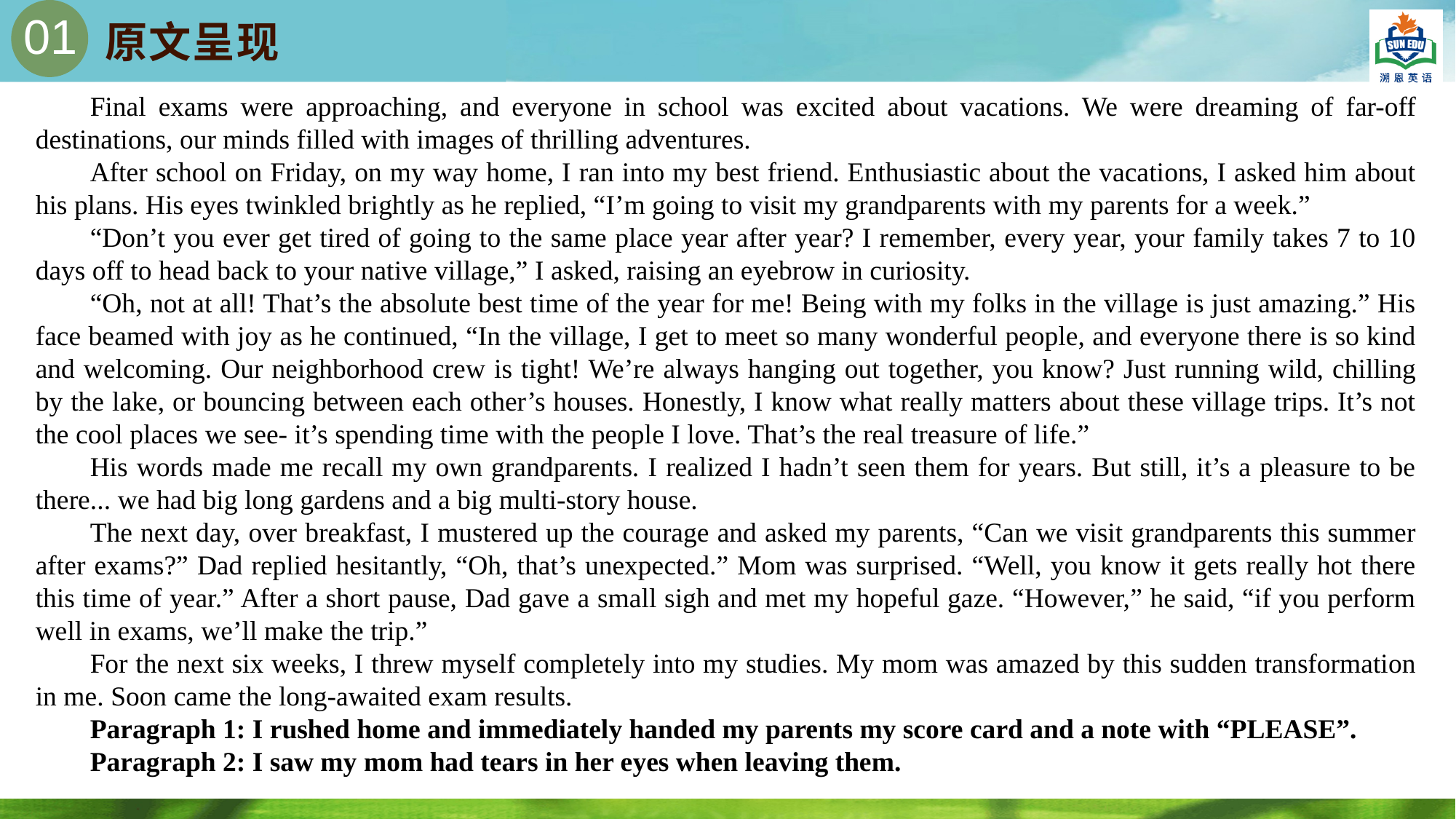

01

原文呈现
Final exams were approaching, and everyone in school was excited about vacations. We were dreaming of far-off destinations, our minds filled with images of thrilling adventures.
After school on Friday, on my way home, I ran into my best friend. Enthusiastic about the vacations, I asked him about his plans. His eyes twinkled brightly as he replied, “I’m going to visit my grandparents with my parents for a week.”
“Don’t you ever get tired of going to the same place year after year? I remember, every year, your family takes 7 to 10 days off to head back to your native village,” I asked, raising an eyebrow in curiosity.
“Oh, not at all! That’s the absolute best time of the year for me! Being with my folks in the village is just amazing.” His face beamed with joy as he continued, “In the village, I get to meet so many wonderful people, and everyone there is so kind and welcoming. Our neighborhood crew is tight! We’re always hanging out together, you know? Just running wild, chilling by the lake, or bouncing between each other’s houses. Honestly, I know what really matters about these village trips. It’s not the cool places we see- it’s spending time with the people I love. That’s the real treasure of life.”
His words made me recall my own grandparents. I realized I hadn’t seen them for years. But still, it’s a pleasure to be there... we had big long gardens and a big multi-story house.
The next day, over breakfast, I mustered up the courage and asked my parents, “Can we visit grandparents this summer after exams?” Dad replied hesitantly, “Oh, that’s unexpected.” Mom was surprised. “Well, you know it gets really hot there this time of year.” After a short pause, Dad gave a small sigh and met my hopeful gaze. “However,” he said, “if you perform well in exams, we’ll make the trip.”
For the next six weeks, I threw myself completely into my studies. My mom was amazed by this sudden transformation in me. Soon came the long-awaited exam results.
Paragraph 1: I rushed home and immediately handed my parents my score card and a note with “PLEASE”.
Paragraph 2: I saw my mom had tears in her eyes when leaving them.